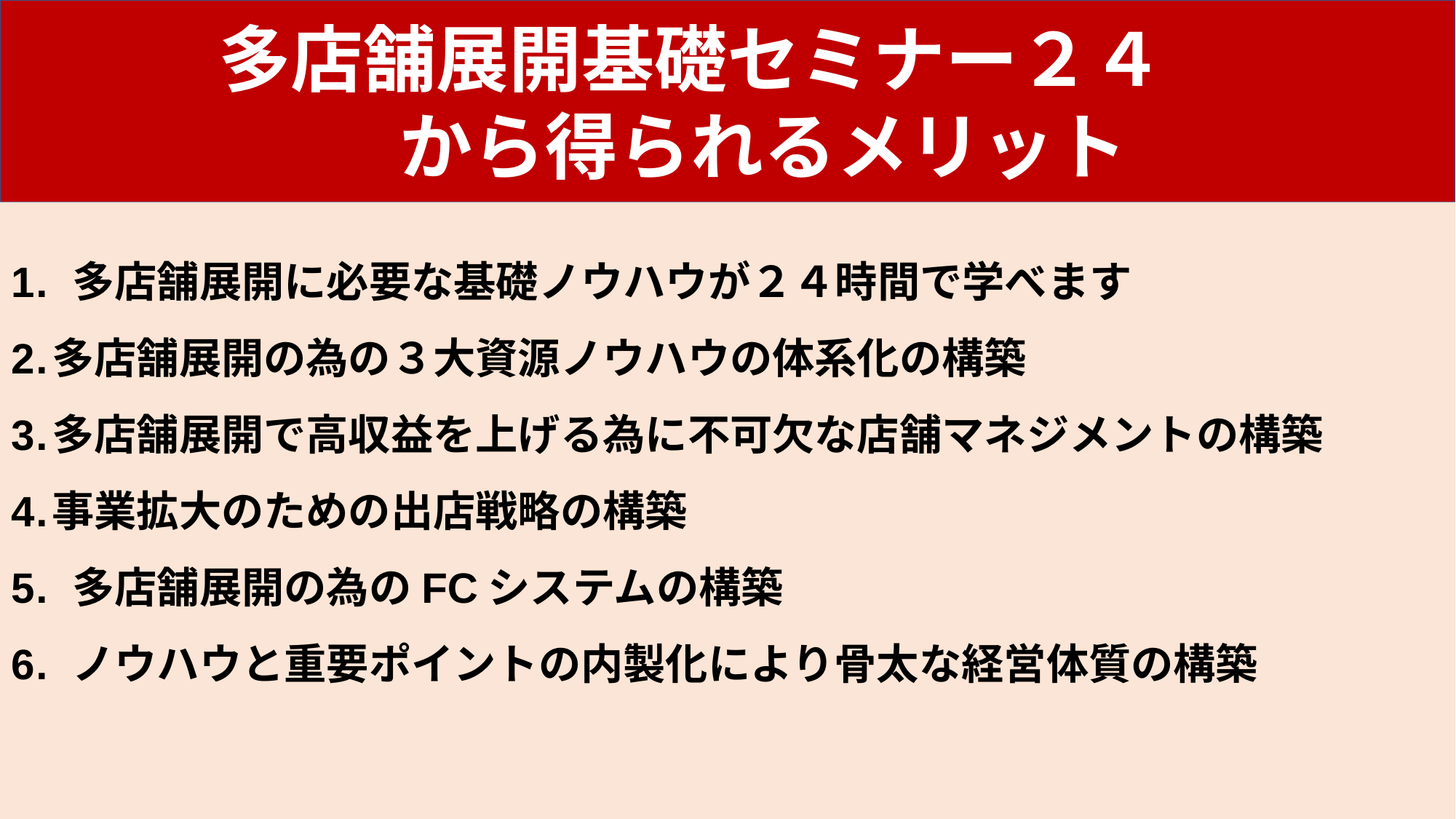

多店舗展開基礎セミナー２４
　から得られるメリット

多店舗展開に必要な基礎ノウハウが２４時間で学べます
多店舗展開の為の３大資源ノウハウの体系化の構築
多店舗展開で高収益を上げる為に不可欠な店舗マネジメントの構築
事業拡大のための出店戦略の構築
多店舗展開の為のFCシステムの構築
ノウハウと重要ポイントの内製化により骨太な経営体質の構築